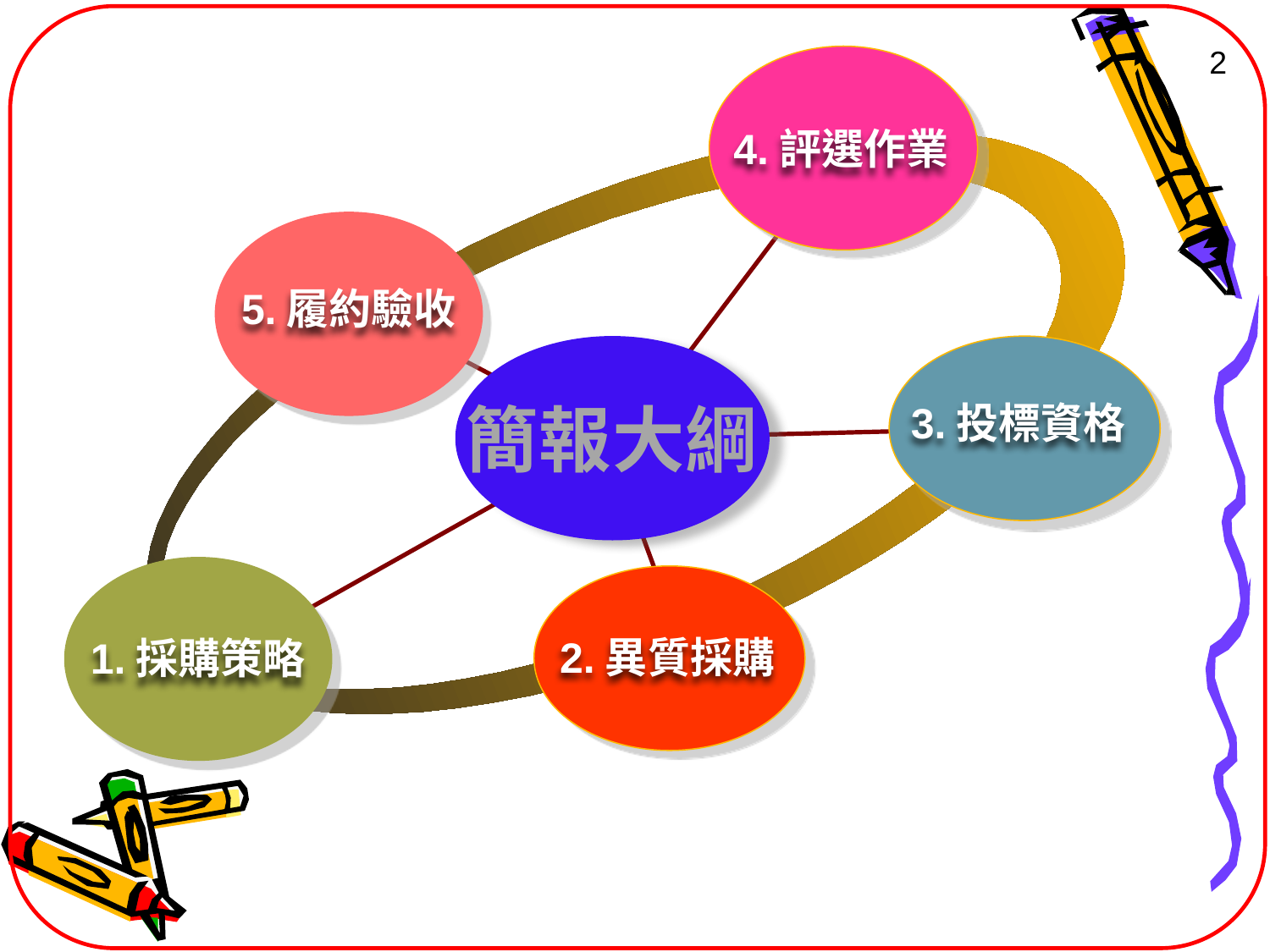

2

4.評選作業

5.履約驗收
簡報大綱

3.投標資格

1.採購策略

2.異質採購